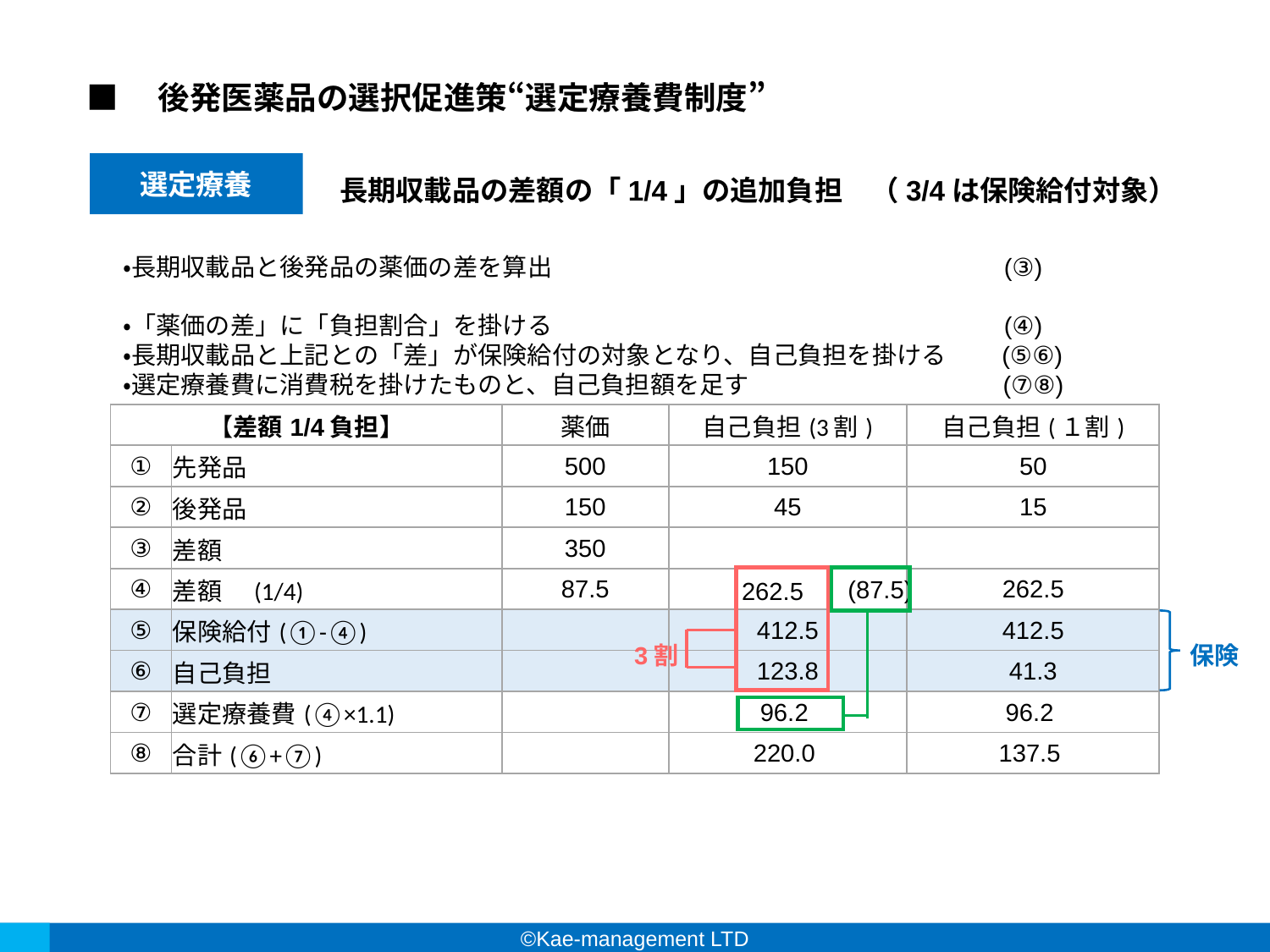

■　後発医薬品の選択促進策“選定療養費制度”
選定療養
長期収載品の差額の「1/4」の追加負担　（3/4は保険給付対象）
・長期収載品と後発品の薬価の差を算出　　　　　　　　　　　　　　　　　　(③)
・「薬価の差」に「負担割合」を掛ける　　　　　　　　　　　　　　　　　　(④)
・長期収載品と上記との「差」が保険給付の対象となり、自己負担を掛ける　　(⑤⑥)
・選定療養費に消費税を掛けたものと、自己負担額を足す　　　　　　　　　　(⑦⑧)
| 【差額1/4負担】 |  | 薬価 | 自己負担(3割) | 自己負担(１割) |
| --- | --- | --- | --- | --- |
| ① | 先発品 | 500 | 150 | 50 |
| ② | 後発品 | 150 | 45 | 15 |
| ③ | 差額 | 350 |  |  |
| ④ | 差額　(1/4) | 87.5 | 262.5 | 262.5 |
| ⑤ | 保険給付(①-④) |  | 412.5 | 412.5 |
| ⑥ | 自己負担 |  | 123.8 | 41.3 |
| ⑦ | 選定療養費(④×1.1) |  | 96.2 | 96.2 |
| ⑧ | 合計(⑥+⑦) |  | 220.0 | 137.5 |

(87.5)

3割
保険